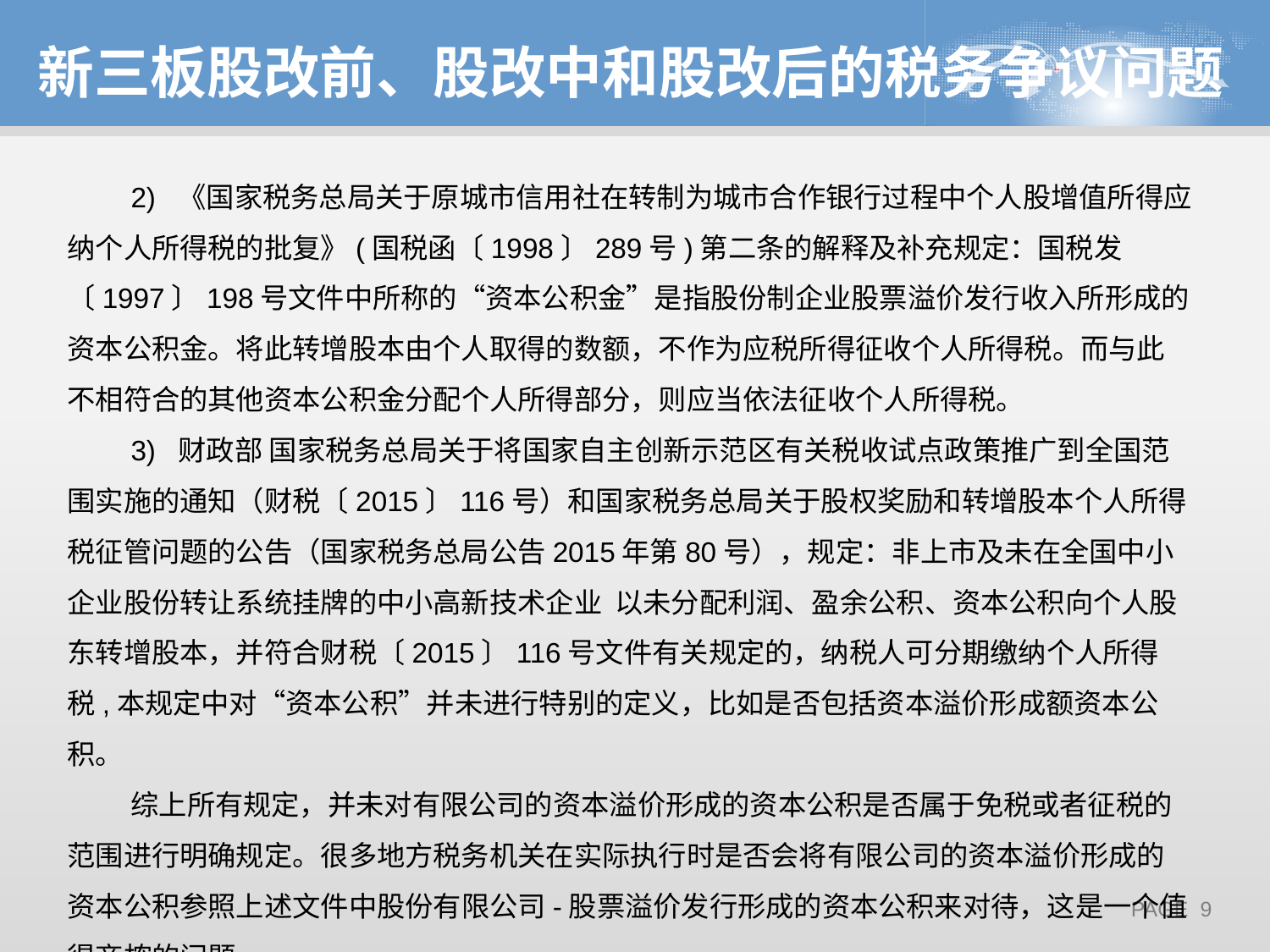

新三板股改前、股改中和股改后的税务争议问题
2)  《国家税务总局关于原城市信用社在转制为城市合作银行过程中个人股增值所得应纳个人所得税的批复》(国税函〔1998〕289号)第二条的解释及补充规定：国税发〔1997〕198号文件中所称的“资本公积金”是指股份制企业股票溢价发行收入所形成的资本公积金。将此转增股本由个人取得的数额，不作为应税所得征收个人所得税。而与此不相符合的其他资本公积金分配个人所得部分，则应当依法征收个人所得税。
3)  财政部 国家税务总局关于将国家自主创新示范区有关税收试点政策推广到全国范围实施的通知（财税〔2015〕116号）和国家税务总局关于股权奖励和转增股本个人所得税征管问题的公告（国家税务总局公告2015年第80号），规定：非上市及未在全国中小企业股份转让系统挂牌的中小高新技术企业  以未分配利润、盈余公积、资本公积向个人股东转增股本，并符合财税〔2015〕116号文件有关规定的，纳税人可分期缴纳个人所得税,本规定中对“资本公积”并未进行特别的定义，比如是否包括资本溢价形成额资本公积。
综上所有规定，并未对有限公司的资本溢价形成的资本公积是否属于免税或者征税的范围进行明确规定。很多地方税务机关在实际执行时是否会将有限公司的资本溢价形成的资本公积参照上述文件中股份有限公司-股票溢价发行形成的资本公积来对待，这是一个值得商榷的问题。